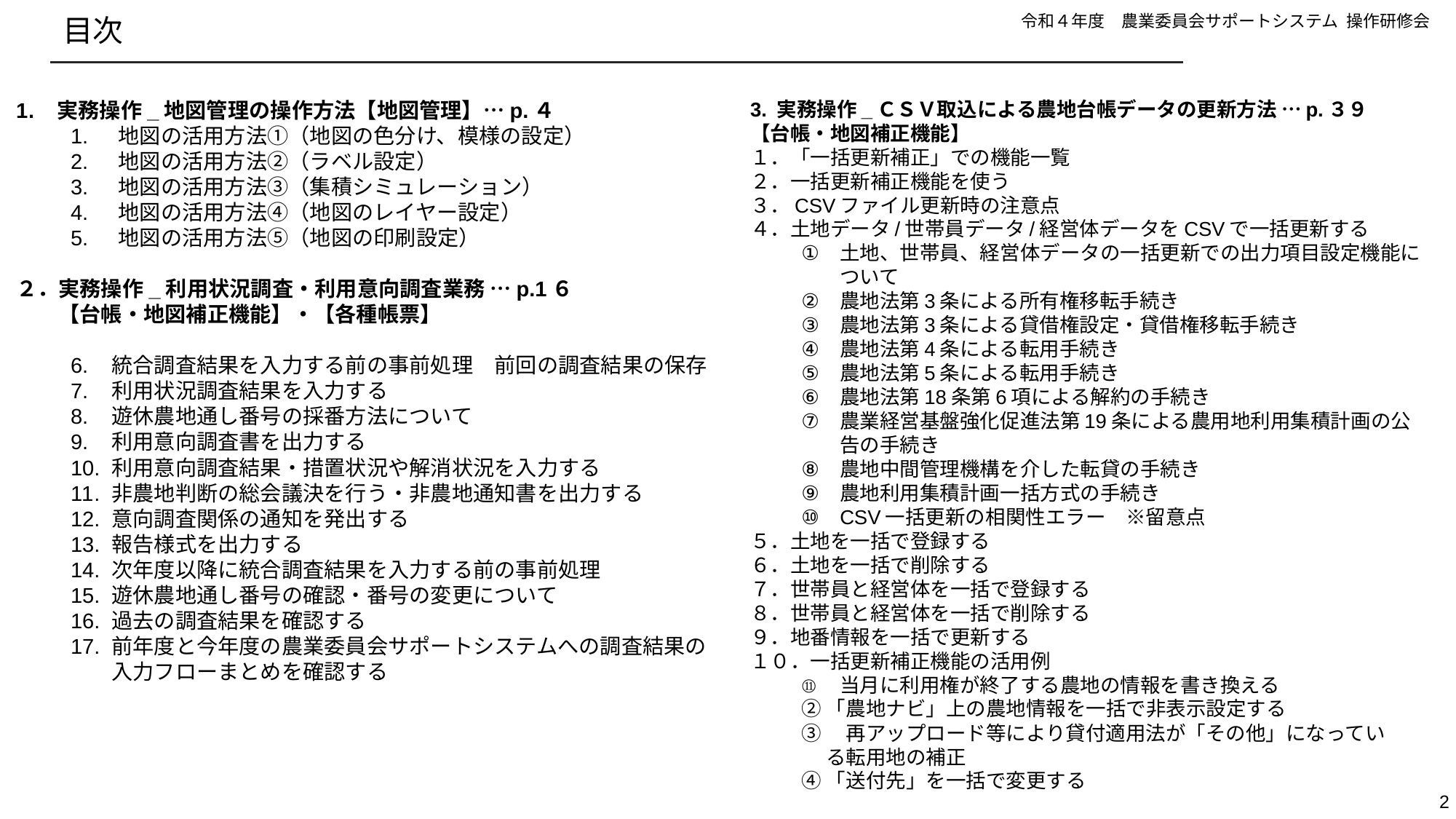

# 目次
実務操作_地図管理の操作方法【地図管理】…p.４
地図の活用方法①（地図の色分け、模様の設定）
地図の活用方法②（ラベル設定）
地図の活用方法③（集積シミュレーション）
地図の活用方法④（地図のレイヤー設定）
地図の活用方法⑤（地図の印刷設定）

２．実務操作_利用状況調査・利用意向調査業務 …p.1６
　　【台帳・地図補正機能】・【各種帳票】

統合調査結果を入力する前の事前処理　前回の調査結果の保存
利用状況調査結果を入力する
遊休農地通し番号の採番方法について
利用意向調査書を出力する
利用意向調査結果・措置状況や解消状況を入力する
非農地判断の総会議決を行う・非農地通知書を出力する
意向調査関係の通知を発出する
報告様式を出力する
次年度以降に統合調査結果を入力する前の事前処理
遊休農地通し番号の確認・番号の変更について
過去の調査結果を確認する
前年度と今年度の農業委員会サポートシステムへの調査結果の入力フローまとめを確認する

3. 実務操作_ＣＳＶ取込による農地台帳データの更新方法 …p.３９
【台帳・地図補正機能】
１．「一括更新補正」での機能一覧
２．一括更新補正機能を使う
３．CSVファイル更新時の注意点
４．土地データ/世帯員データ/経営体データをCSVで一括更新する
土地、世帯員、経営体データの一括更新での出力項目設定機能について
農地法第3条による所有権移転手続き
農地法第3条による貸借権設定・貸借権移転手続き
農地法第4条による転用手続き
農地法第5条による転用手続き
農地法第18条第6項による解約の手続き
農業経営基盤強化促進法第19条による農用地利用集積計画の公告の手続き
農地中間管理機構を介した転貸の手続き
農地利用集積計画一括方式の手続き
CSV一括更新の相関性エラー　※留意点
５．土地を一括で登録する
６．土地を一括で削除する
７．世帯員と経営体を一括で登録する
８．世帯員と経営体を一括で削除する
９．地番情報を一括で更新する
１０．一括更新補正機能の活用例
当月に利用権が終了する農地の情報を書き換える
②「農地ナビ」上の農地情報を一括で非表示設定する
③　再アップロード等により貸付適用法が「その他」になってい
　 る転用地の補正
④「送付先」を一括で変更する